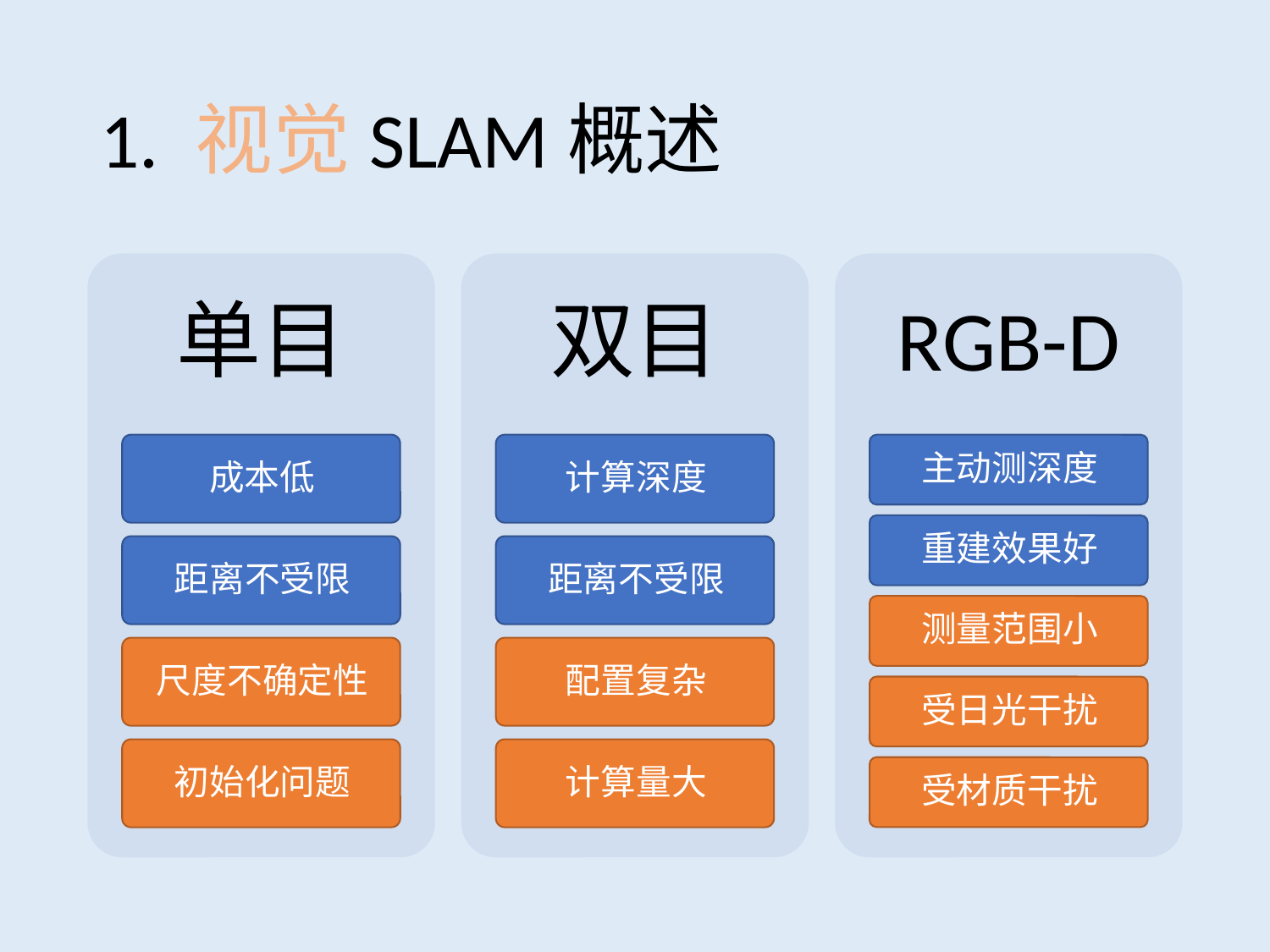

# 1. 视觉SLAM概述
单目
成本低
距离不受限
尺度不确定性
初始化问题
双目
计算深度
距离不受限
配置复杂
计算量大
RGB-D
主动测深度
重建效果好
测量范围小
受日光干扰
受材质干扰